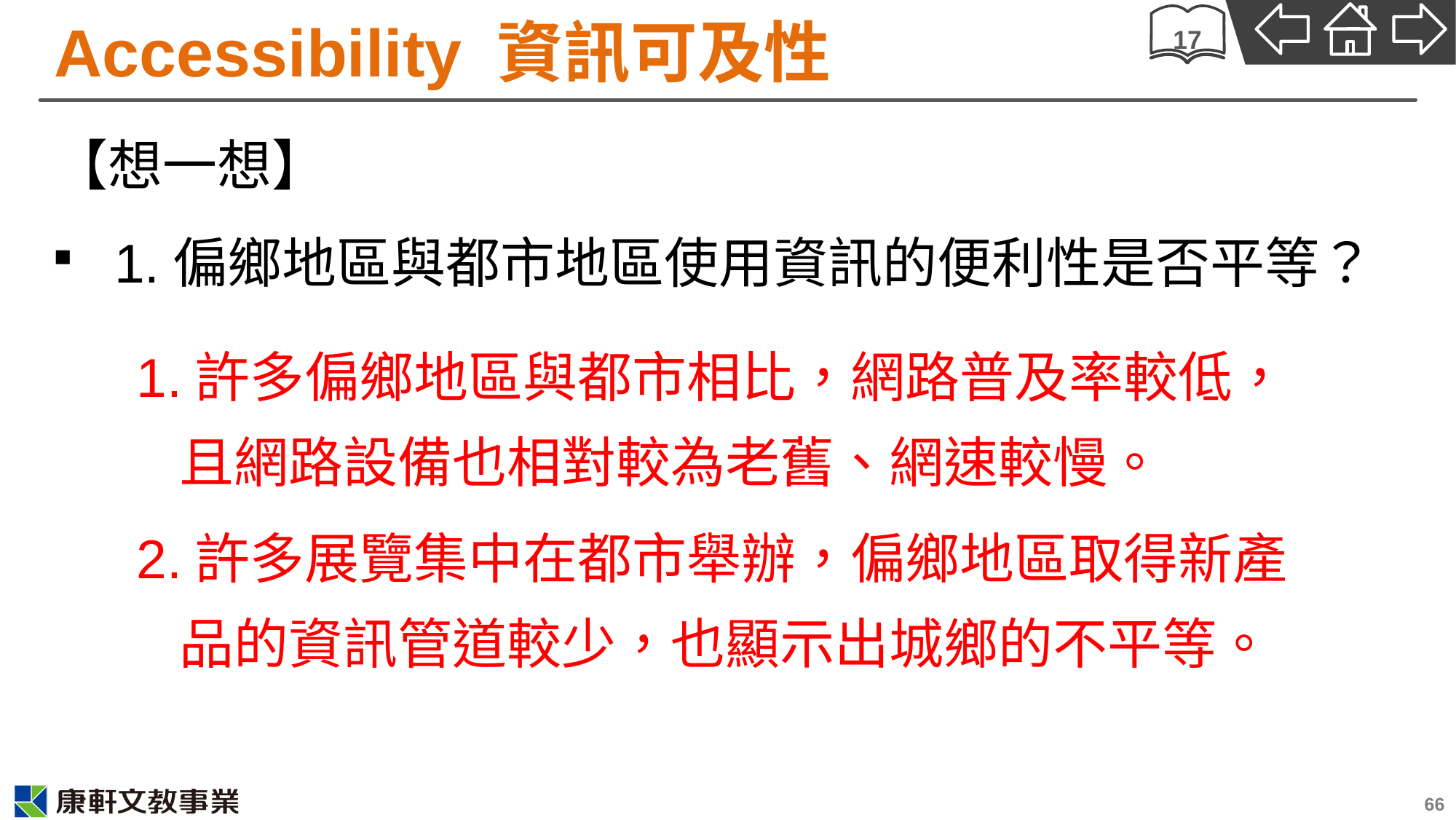

# Accessibility 資訊可及性
17
【想一想】
1.偏鄉地區與都市地區使用資訊的便利性是否平等？

1.許多偏鄉地區與都市相比，網路普及率較低，且網路設備也相對較為老舊、網速較慢。
2.許多展覽集中在都市舉辦，偏鄉地區取得新產品的資訊管道較少，也顯示出城鄉的不平等。
66